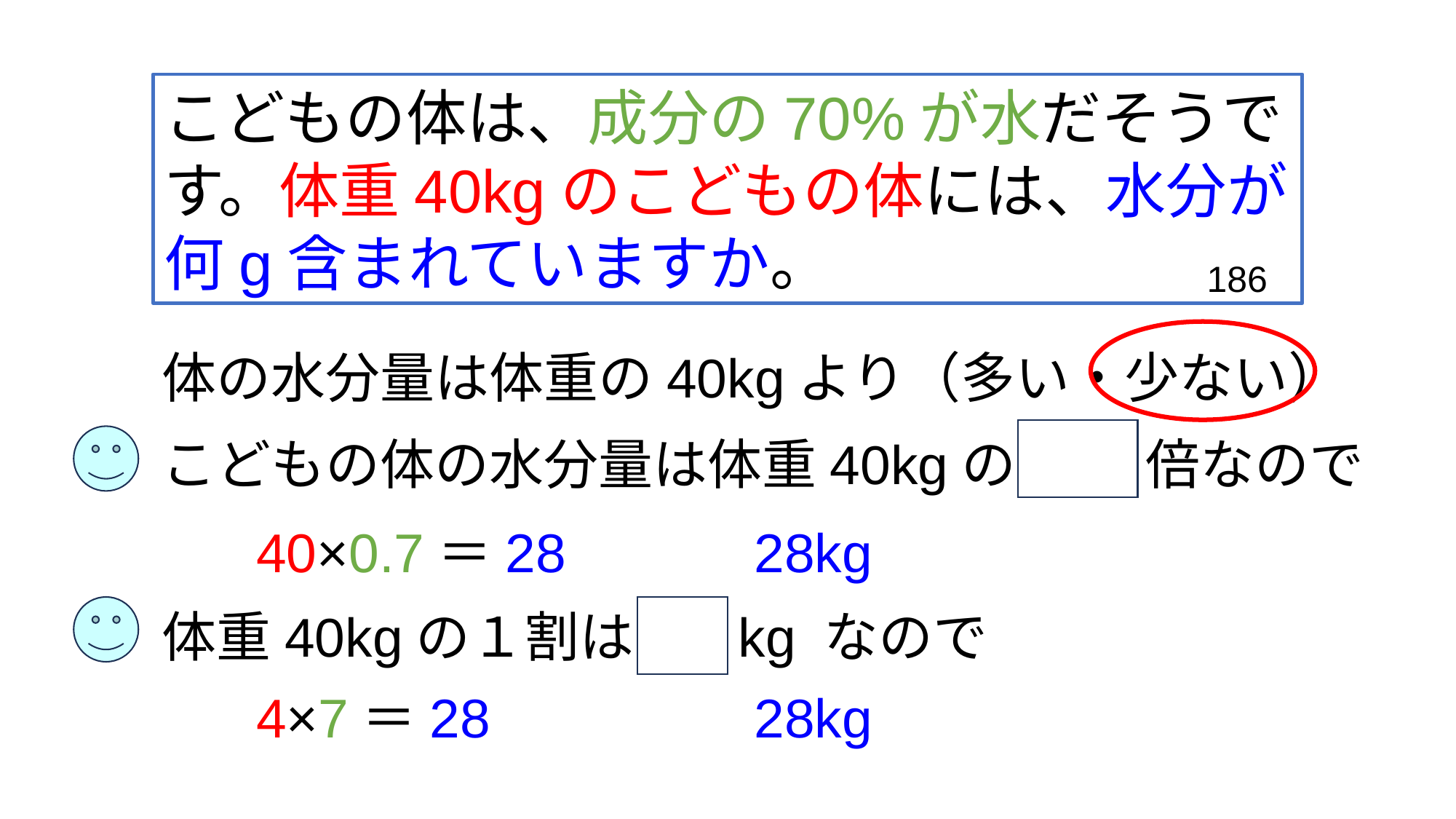

こどもの体は、成分の70%が水だそうです。体重40kgのこどもの体には、水分が何g含まれていますか。
186

体の水分量は体重の40kgより（多い・少ない）

こどもの体の水分量は体重40kgの 0.7 倍なので

40×0.7＝28
28kg

体重40kgの１割は ４  kg なので
28kg
4×7＝28